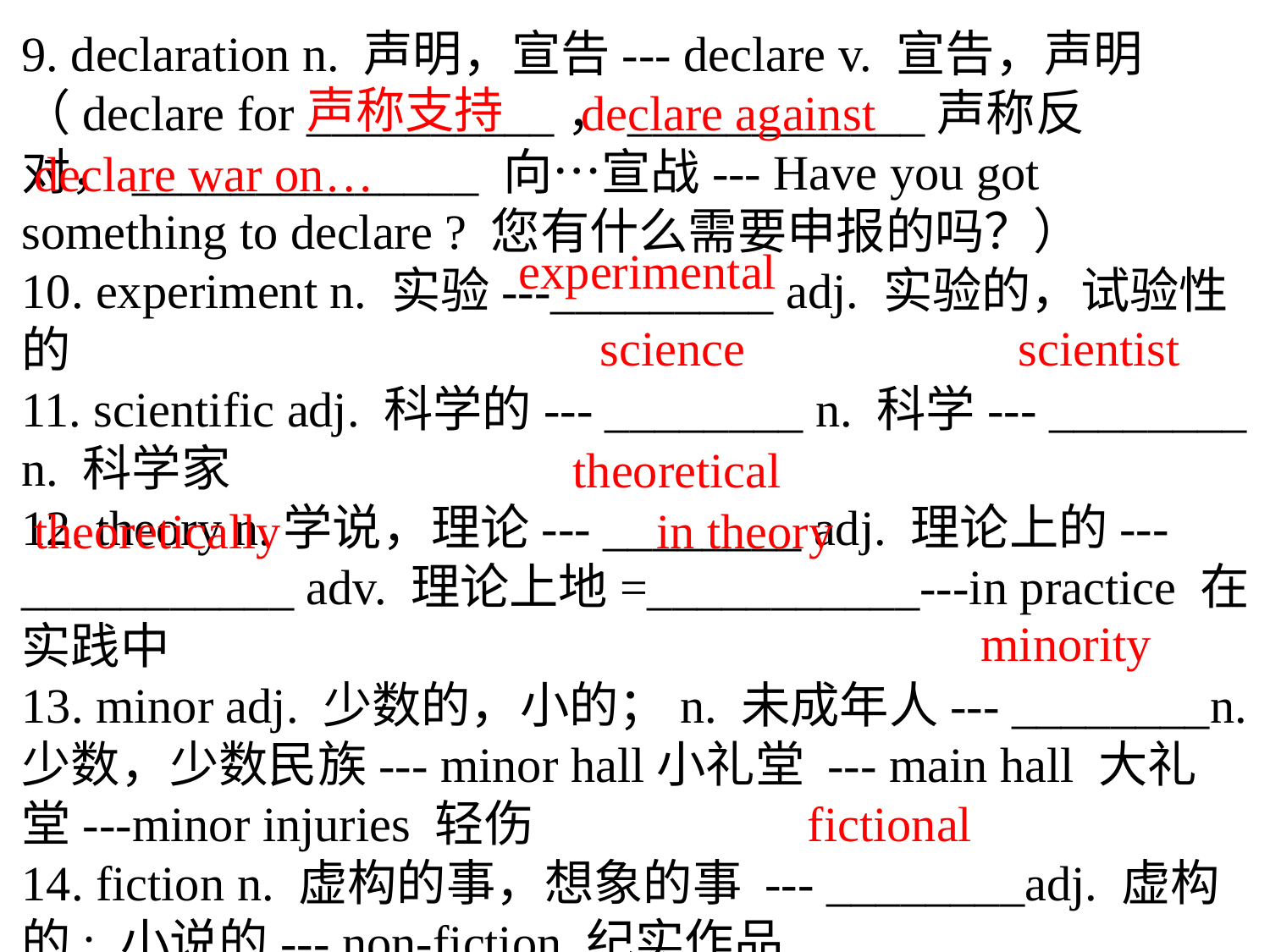

9. declaration n. 声明，宣告--- declare v. 宣告，声明（declare for __________，____________声称反对，______________ 向…宣战--- Have you got something to declare ? 您有什么需要申报的吗？）
10. experiment n. 实验---_________ adj. 实验的，试验性的
11. scientific adj. 科学的--- ________ n. 科学--- ________ n. 科学家
12. theory n.学说，理论--- ________ adj. 理论上的---___________ adv. 理论上地=___________---in practice 在实践中
13. minor adj. 少数的，小的；n. 未成年人--- ________n. 少数，少数民族--- minor hall小礼堂 --- main hall 大礼堂---minor injuries 轻伤
14. fiction n. 虚构的事，想象的事 --- ________adj. 虚构的; 小说的--- non-fiction 纪实作品
声称支持
declare against
declare war on…
experimental
science
scientist
theoretical
theoretically
in theory
minority
fictional